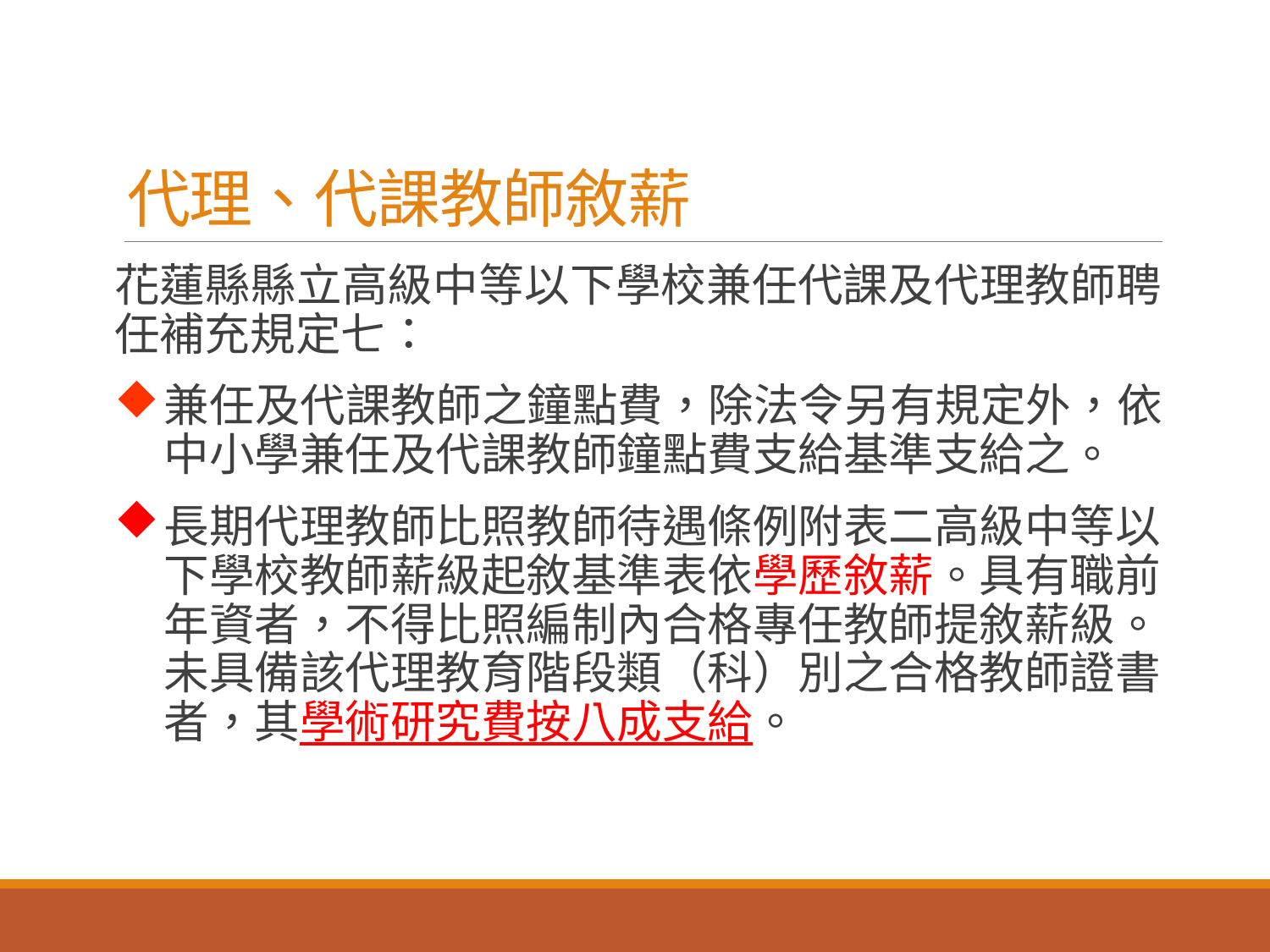

# 代理、代課教師敘薪
花蓮縣縣立高級中等以下學校兼任代課及代理教師聘任補充規定七：
兼任及代課教師之鐘點費，除法令另有規定外，依中小學兼任及代課教師鐘點費支給基準支給之。
長期代理教師比照教師待遇條例附表二高級中等以下學校教師薪級起敘基準表依學歷敘薪。具有職前年資者，不得比照編制內合格專任教師提敘薪級。未具備該代理教育階段類（科）別之合格教師證書者，其學術研究費按八成支給。